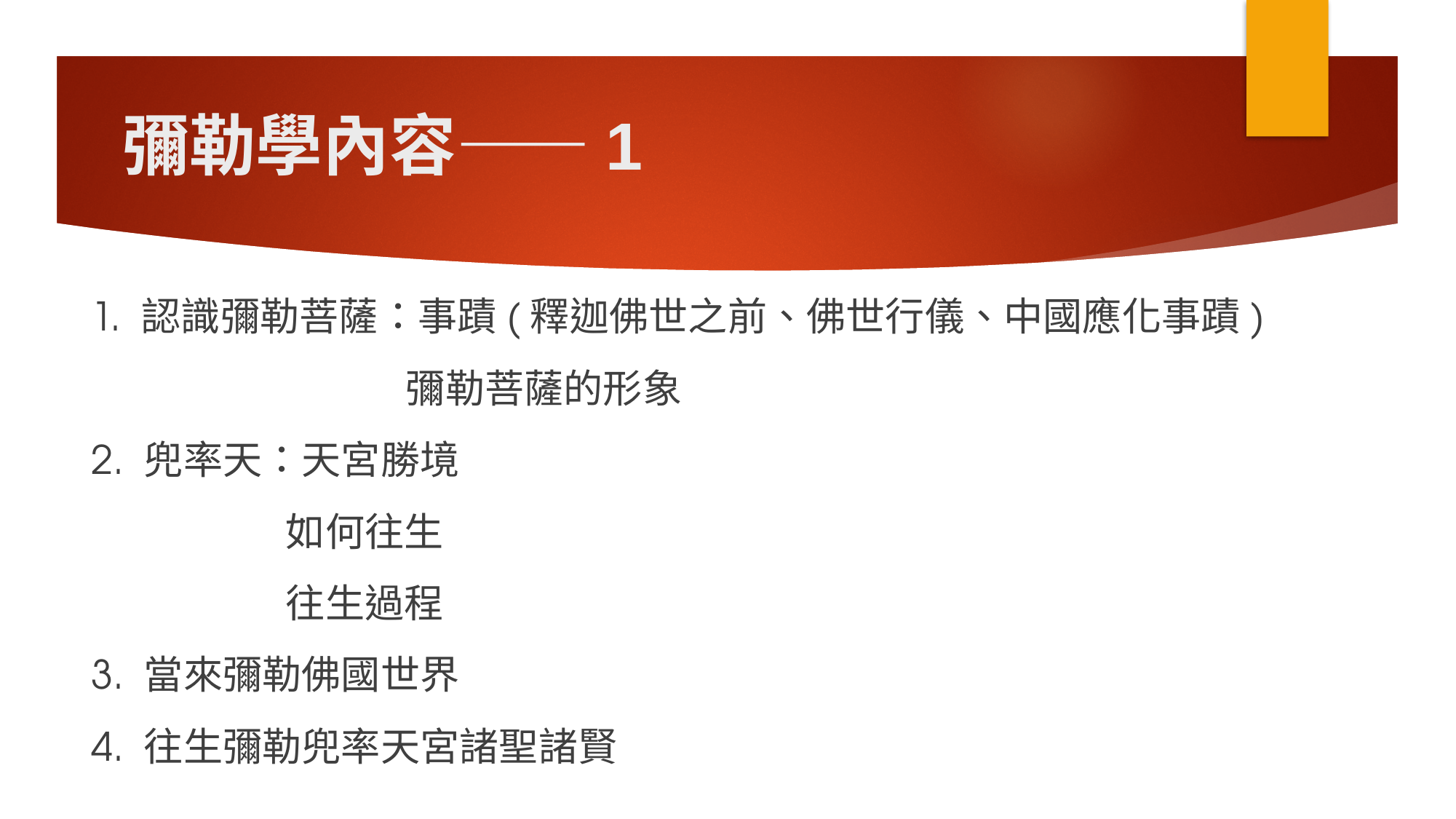

# 彌勒學內容——1
1. 認識彌勒菩薩：事蹟(釋迦佛世之前、佛世行儀、中國應化事蹟)
                            彌勒菩薩的形象
2. 兜率天：天宮勝境
                 如何往生
                 往生過程
3. 當來彌勒佛國世界
4. 往生彌勒兜率天宮諸聖諸賢